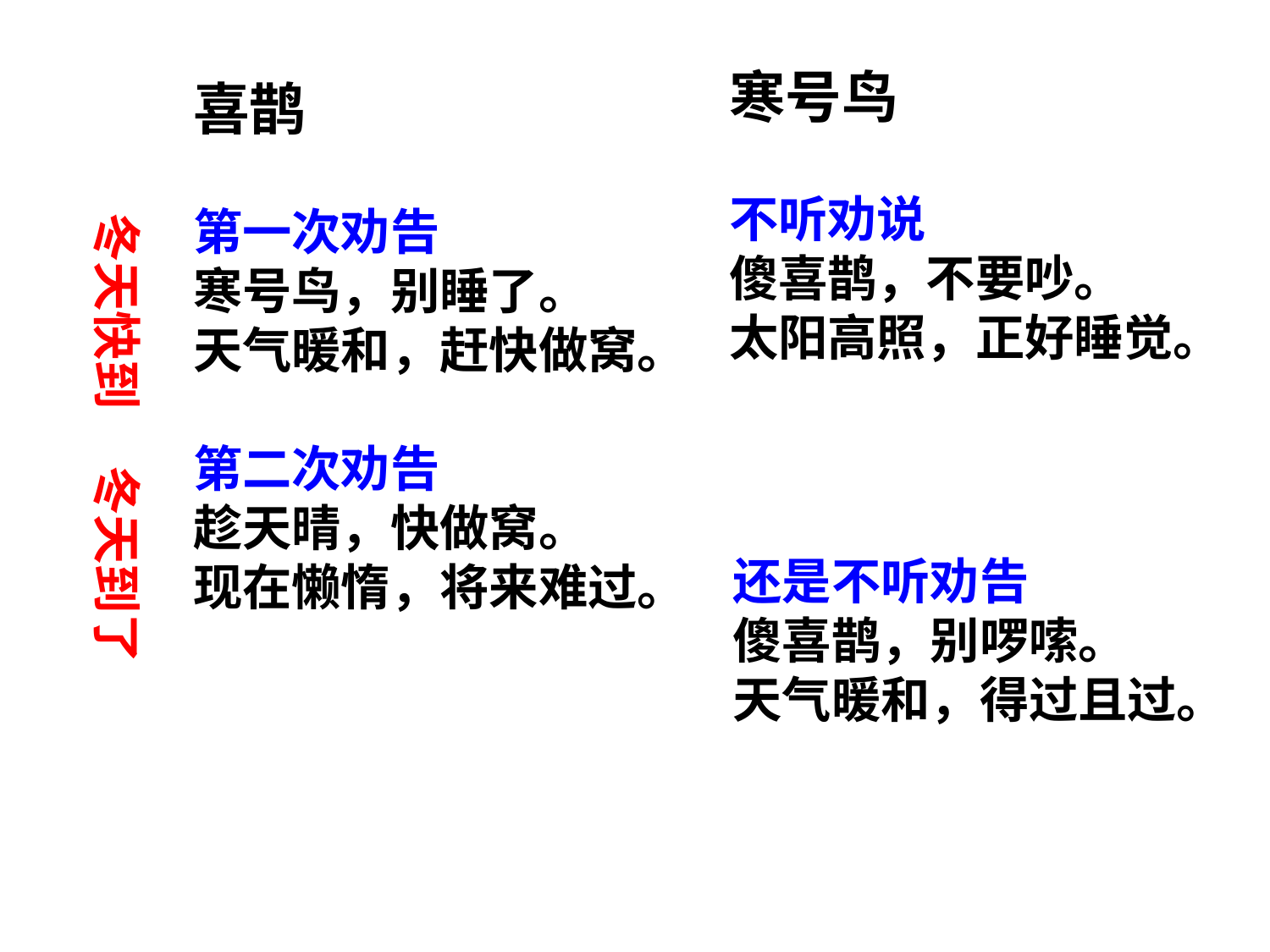

寒号鸟

不听劝说
傻喜鹊，不要吵。
太阳高照，正好睡觉。
喜鹊

第一次劝告
寒号鸟，别睡了。
天气暖和，赶快做窝。

第二次劝告
趁天晴，快做窝。
现在懒惰，将来难过。
冬天快到     冬天到了
还是不听劝告
傻喜鹊，别啰嗦。
天气暖和，得过且过。